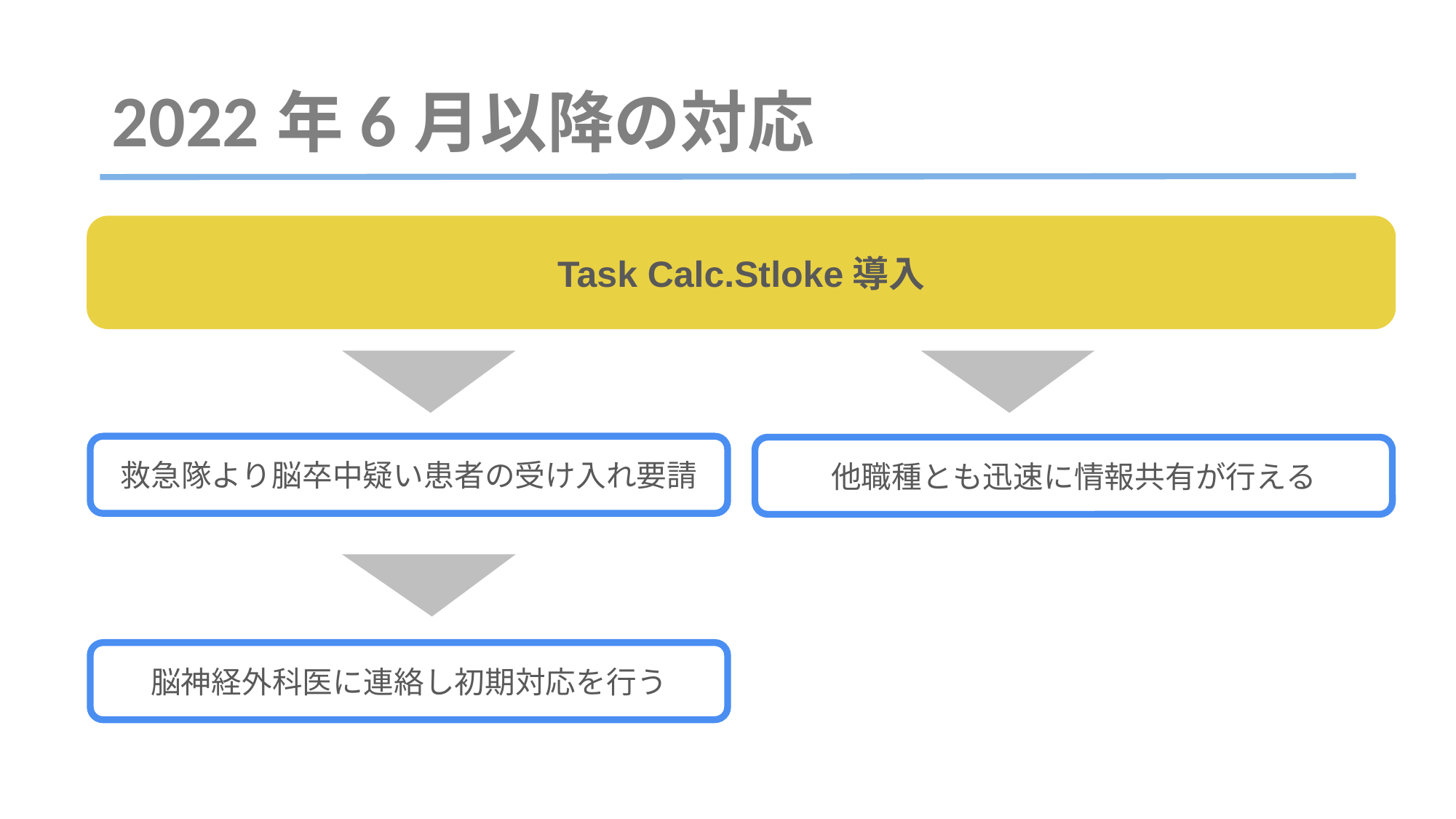

# 2022年6月以降の対応
Task Calc.Stloke導入

救急隊より脳卒中疑い患者の受け入れ要請
他職種とも迅速に情報共有が行える

脳神経外科医に連絡し初期対応を行う